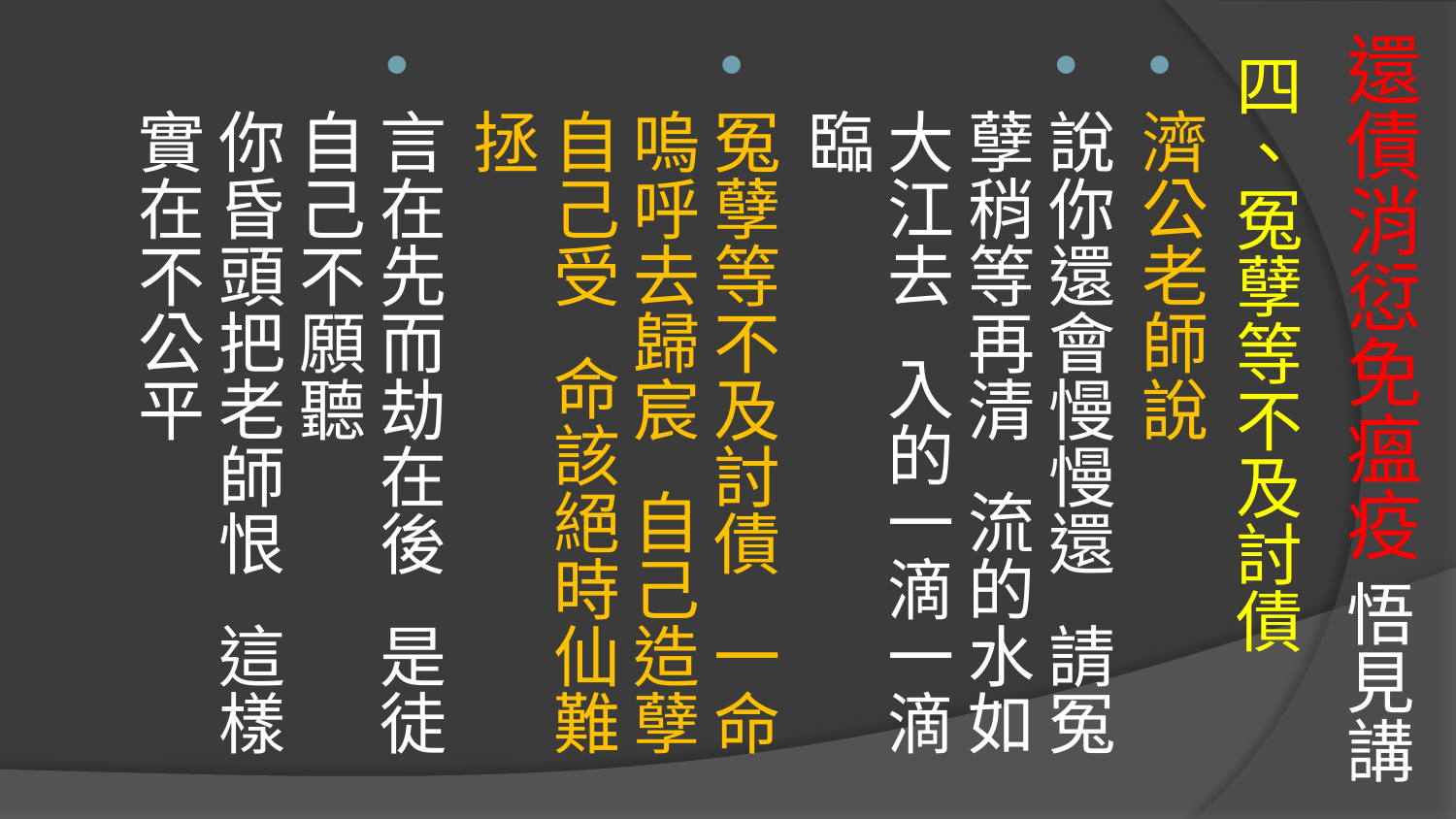

# 還債消愆免瘟疫 悟見講
四、冤孽等不及討債
濟公老師說
說你還會慢慢還   請冤孽稍等再清   流的水如大江去   入的一滴一滴臨
冤孽等不及討債   一命嗚呼去歸宸   自己造孽自己受   命該絕時仙難拯
言在先而劫在後   是徒自己不願聽
你昏頭把老師恨   這樣實在不公平